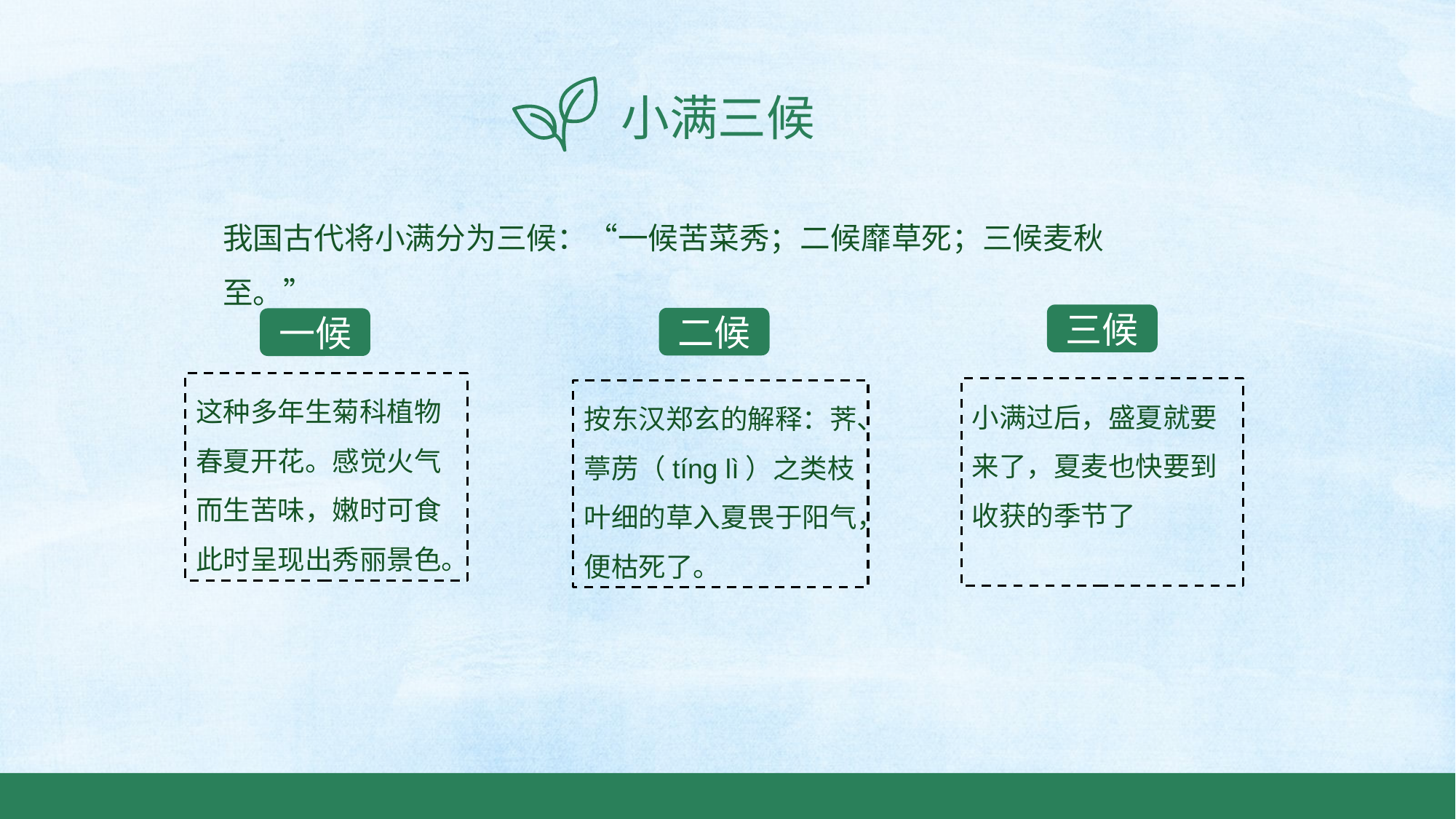

小满三候
我国古代将小满分为三候：“一候苦菜秀；二候靡草死；三候麦秋至。”
三候
二候
一候
这种多年生菊科植物春夏开花。感觉火气而生苦味，嫩时可食此时呈现出秀丽景色。
小满过后，盛夏就要来了，夏麦也快要到收获的季节了

按东汉郑玄的解释：荠、葶苈（tíng lì）之类枝叶细的草入夏畏于阳气，便枯死了。